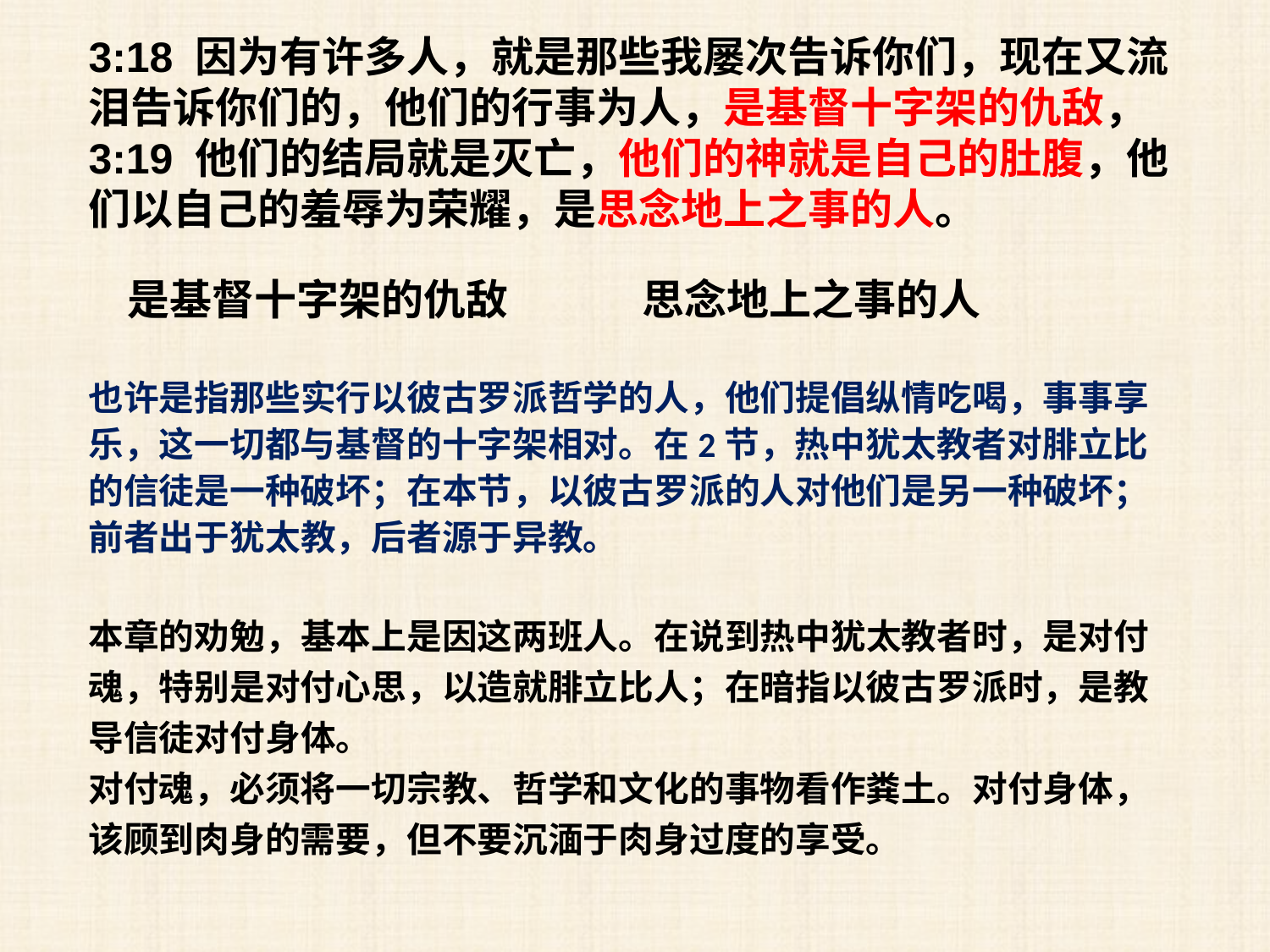

3:18 因为有许多人，就是那些我屡次告诉你们，现在又流泪告诉你们的，他们的行事为人，是基督十字架的仇敌，
3:19 他们的结局就是灭亡，他们的神就是自己的肚腹，他们以自己的羞辱为荣耀，是思念地上之事的人。
是基督十字架的仇敌
思念地上之事的人
也许是指那些实行以彼古罗派哲学的人，他们提倡纵情吃喝，事事享乐，这一切都与基督的十字架相对。在2节，热中犹太教者对腓立比的信徒是一种破坏；在本节，以彼古罗派的人对他们是另一种破坏；前者出于犹太教，后者源于异教。
本章的劝勉，基本上是因这两班人。在说到热中犹太教者时，是对付魂，特别是对付心思，以造就腓立比人；在暗指以彼古罗派时，是教导信徒对付身体。
对付魂，必须将一切宗教、哲学和文化的事物看作粪土。对付身体，该顾到肉身的需要，但不要沉湎于肉身过度的享受。